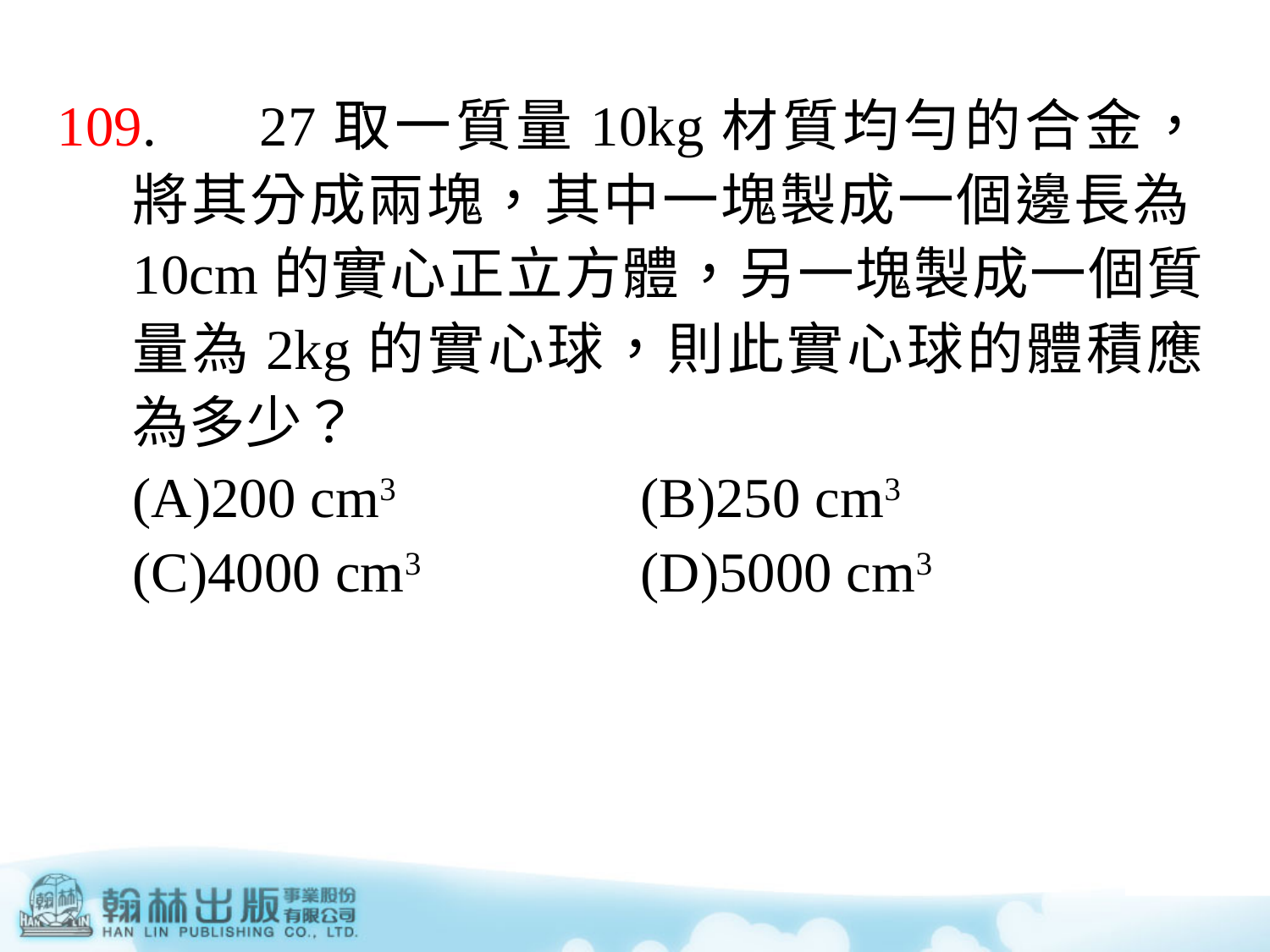

109.	27取一質量10kg材質均勻的合金，將其分成兩塊，其中一塊製成一個邊長為10cm的實心正立方體，另一塊製成一個質量為2kg的實心球，則此實心球的體積應為多少？
	(A)200 cm3 		(B)250 cm3
	(C)4000 cm3 		(D)5000 cm3